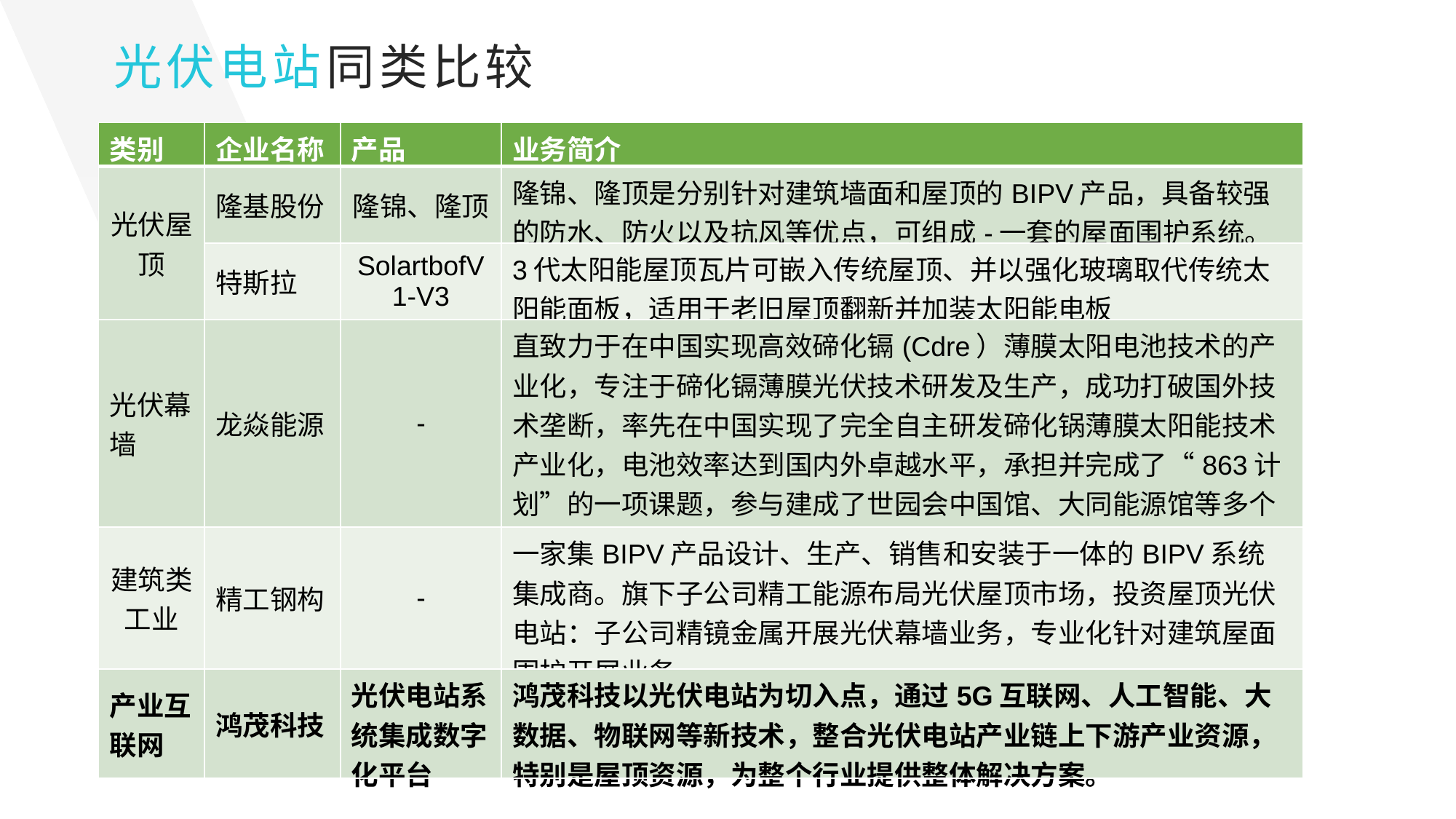

光伏电站同类比较
| 类别 | 企业名称 | 产品 | 业务简介 |
| --- | --- | --- | --- |
| 光伏屋顶 | 隆基股份 | 隆锦、隆顶 | 隆锦、隆顶是分别针对建筑墙面和屋顶的BIPV产品，具备较强的防水、防火以及抗风等优点，可组成-一套的屋面围护系统。 |
|  | 特斯拉 | SolartbofV1-V3 | 3代太阳能屋顶瓦片可嵌入传统屋顶、并以强化玻璃取代传统太阳能面板，适用于老旧屋顶翻新并加装太阳能电板 |
| 光伏幕墙 | 龙焱能源 | - | 直致力于在中国实现高效碲化镉(Cdre）薄膜太阳电池技术的产业化，专注于碲化镉薄膜光伏技术研发及生产，成功打破国外技术垄断，率先在中国实现了完全自主研发碲化锅薄膜太阳能技术产业化，电池效率达到国内外卓越水平，承担并完成了“863计划”的一项课题，参与建成了世园会中国馆、大同能源馆等多个标志性项目。 |
| 建筑类工业 | 精工钢构 | - | 一家集BIPV产品设计、生产、销售和安装于一体的BIPV系统集成商。旗下子公司精工能源布局光伏屋顶市场，投资屋顶光伏电站：子公司精镜金属开展光伏幕墙业务，专业化针对建筑屋面围护开展业务。 |
| 产业互联网 | 鸿茂科技 | 光伏电站系统集成数字化平台 | 鸿茂科技以光伏电站为切入点，通过5G互联网、人工智能、大数据、物联网等新技术，整合光伏电站产业链上下游产业资源，特别是屋顶资源，为整个行业提供整体解决方案。 |